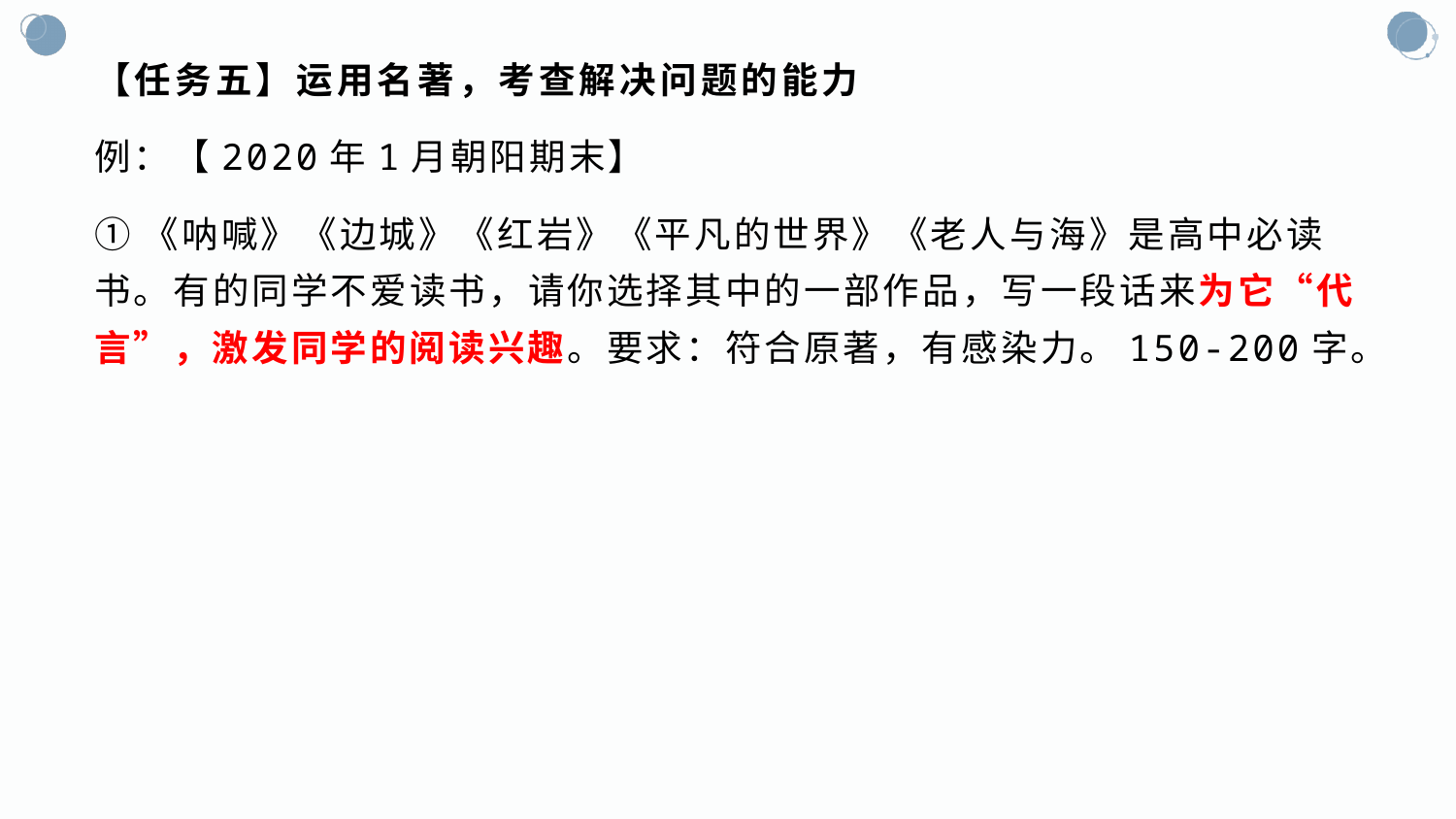

# 【任务五】运用名著，考查解决问题的能力
例：【2020年1月朝阳期末】
①《呐喊》《边城》《红岩》《平凡的世界》《老人与海》是高中必读书。有的同学不爱读书，请你选择其中的一部作品，写一段话来为它“代言”，激发同学的阅读兴趣。要求：符合原著，有感染力。150-200字。